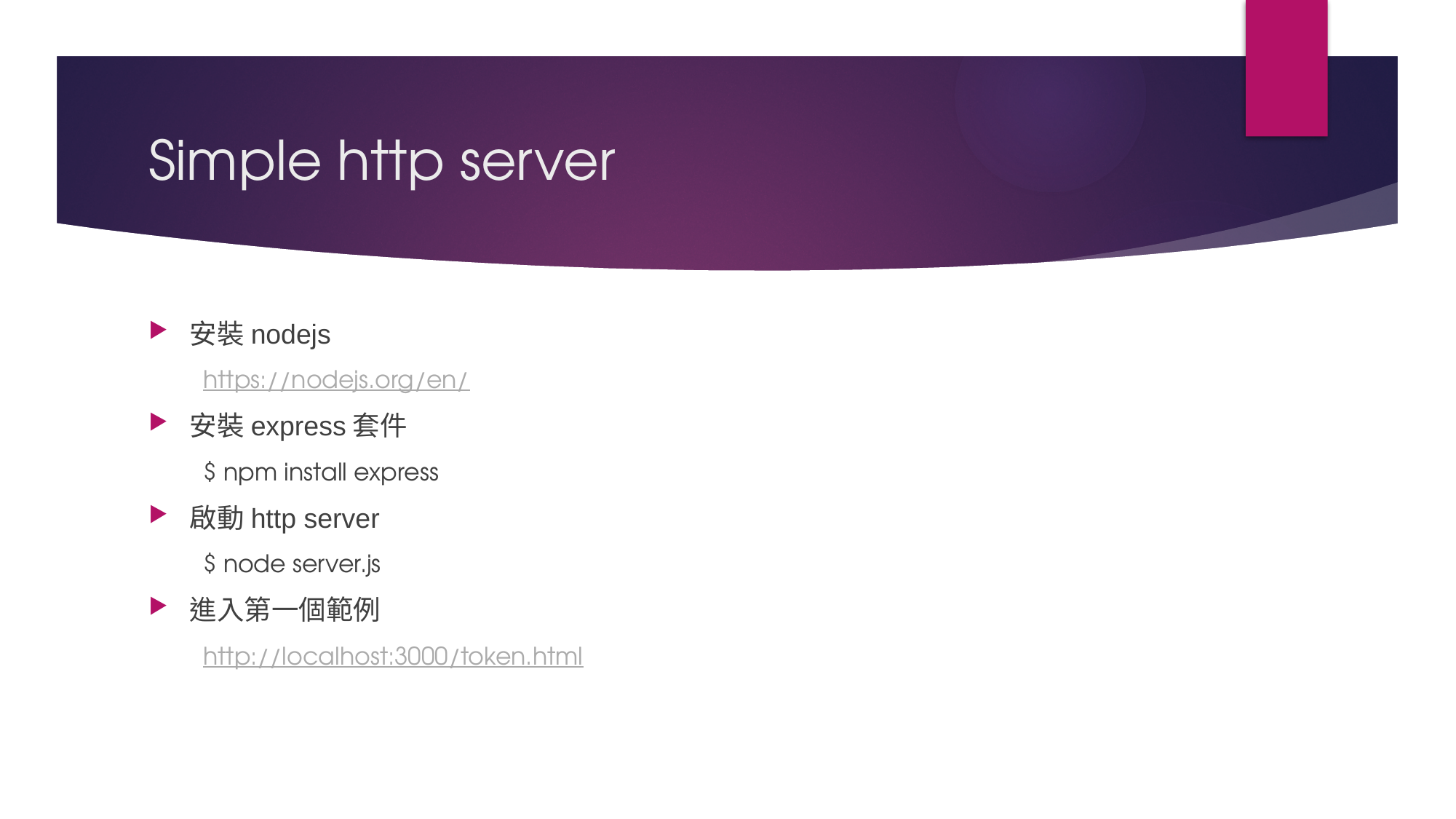

# Simple http server
安裝nodejs
https://nodejs.org/en/
安裝express套件
$ npm install express
啟動http server
$ node server.js
進入第一個範例
http://localhost:3000/token.html